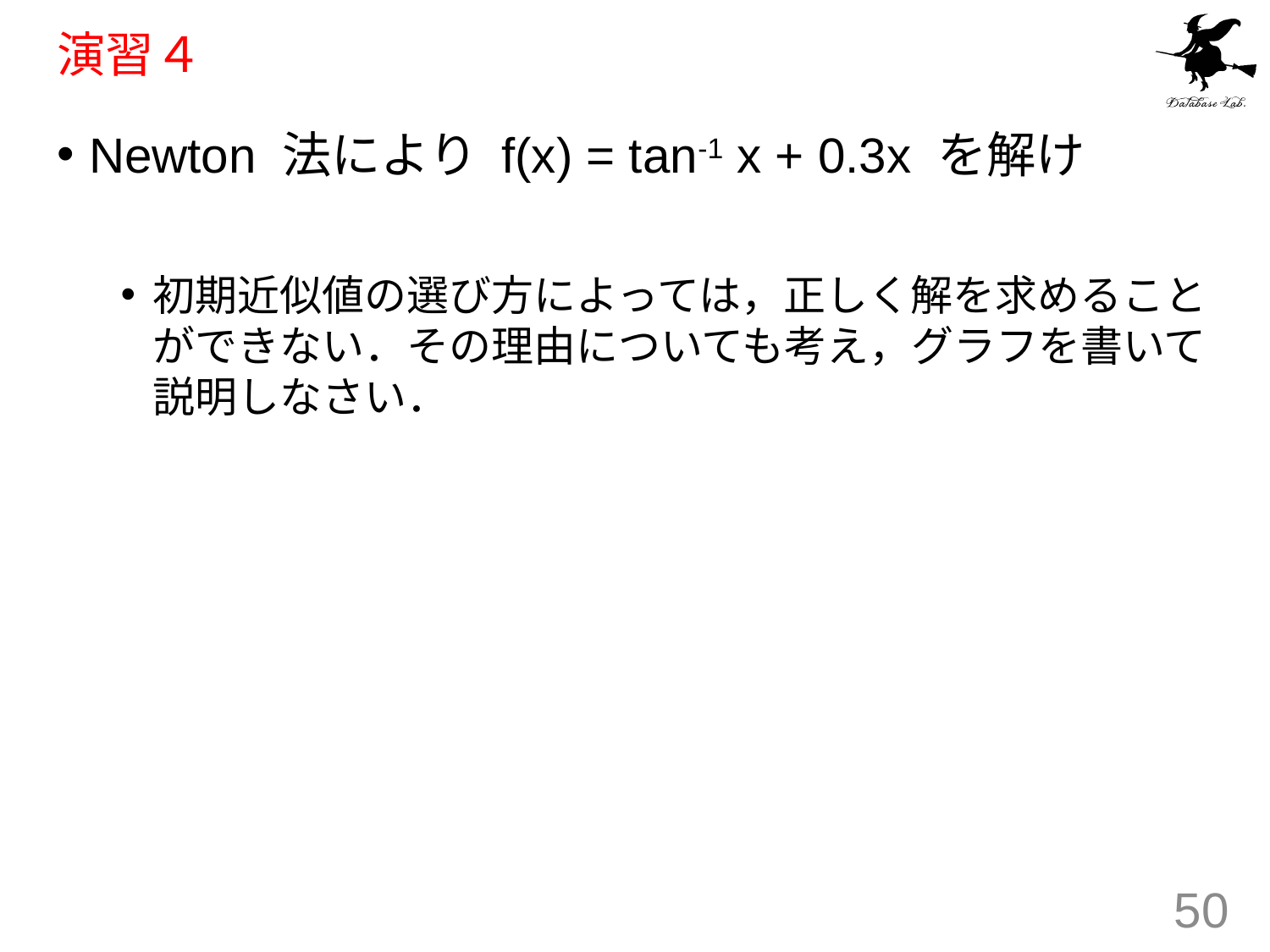

# 演習４
Newton 法により f(x) = tan-1 x + 0.3x を解け

初期近似値の選び方によっては，正しく解を求めることができない．その理由についても考え，グラフを書いて説明しなさい．

50